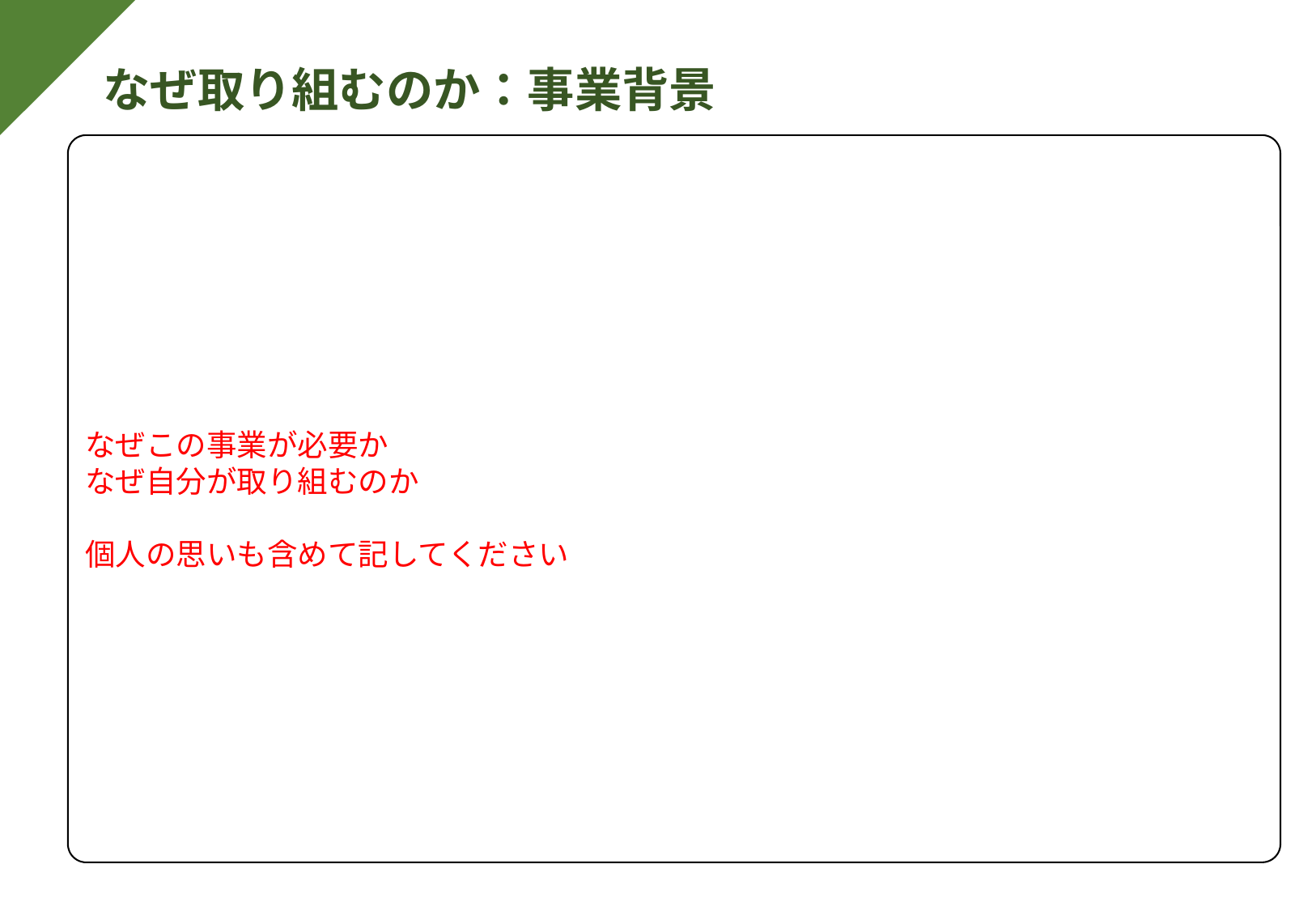

# なぜ取り組むのか：事業背景
なぜこの事業が必要か
なぜ自分が取り組むのか

個人の思いも含めて記してください